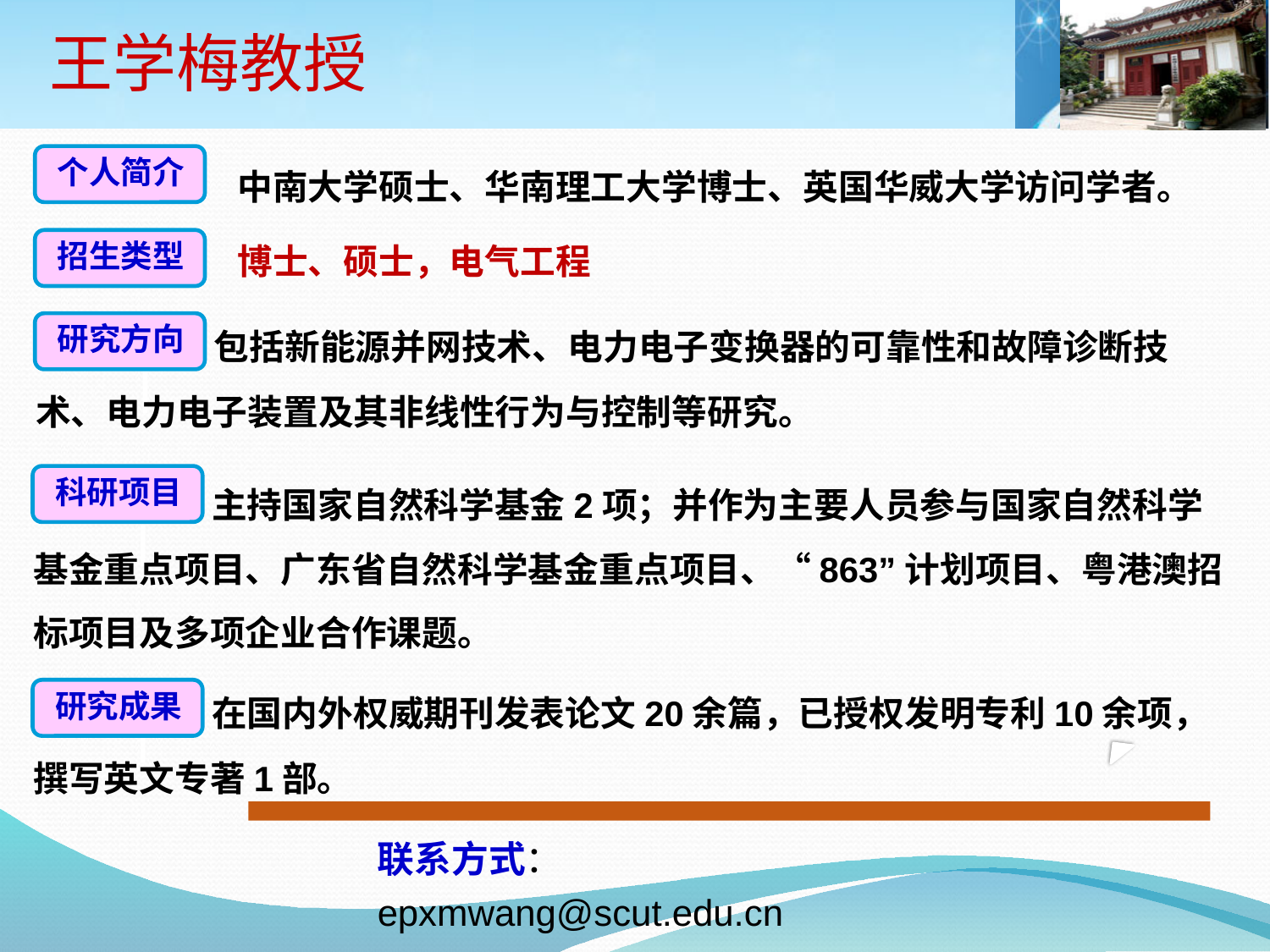

# 王学梅教授
个人简介

中南大学硕士、华南理工大学博士、英国华威大学访问学者。
博士、硕士，电气工程
招生类型

                            包括新能源并网技术、电力电子变换器的可靠性和故障诊断技术、电力电子装置及其非线性行为与控制等研究。
研究方向

                            主持国家自然科学基金2项；并作为主要人员参与国家自然科学基金重点项目、广东省自然科学基金重点项目、“863”计划项目、粤港澳招标项目及多项企业合作课题。
科研项目

                            在国内外权威期刊发表论文20余篇，已授权发明专利10余项，撰写英文专著1部。

研究成果

联系方式：epxmwang@scut.edu.cn